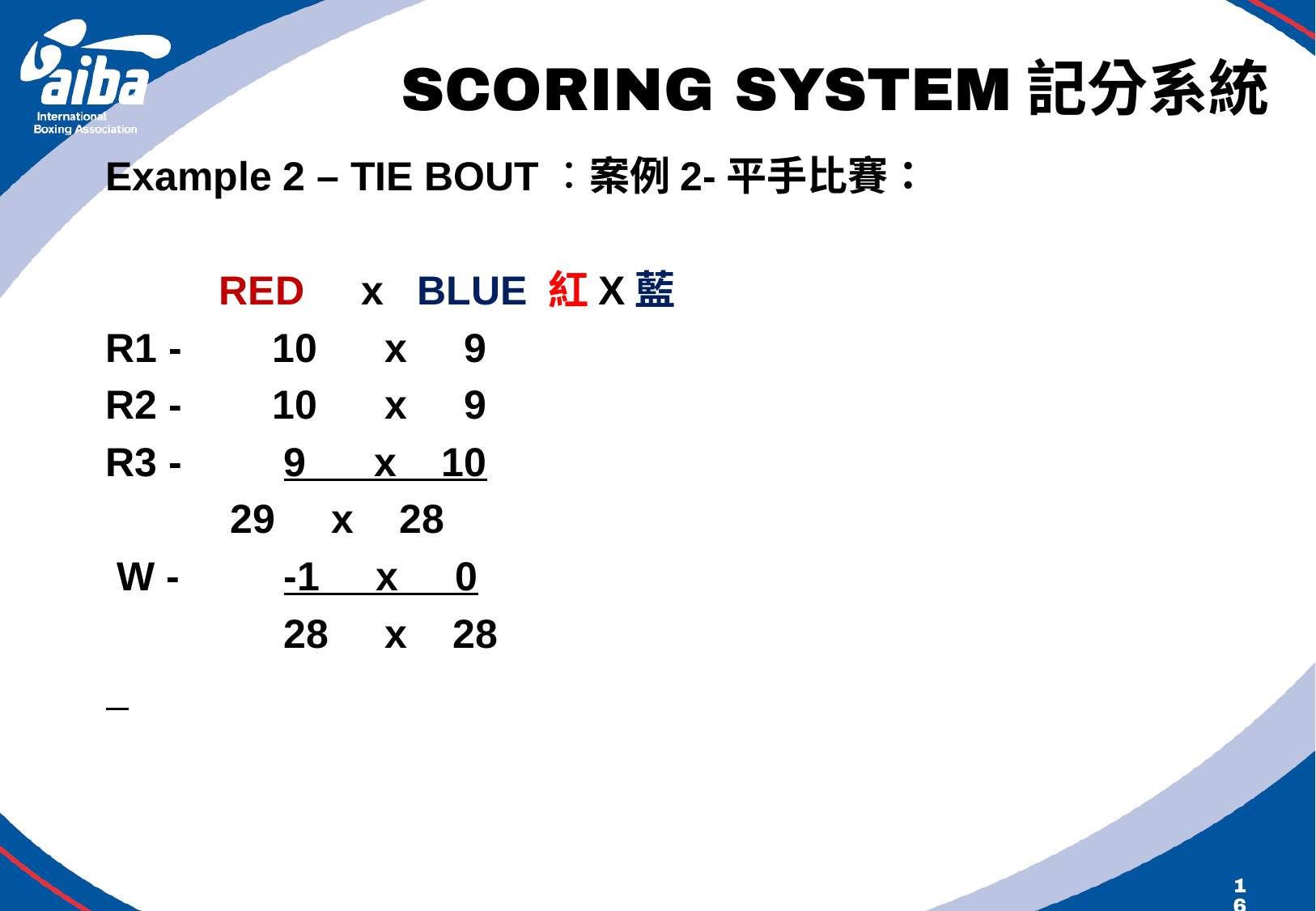

# SCORING SYSTEM記分系統
Example 2 – TIE BOUT：案例2-平手比賽：

	      RED     x   BLUE 紅X藍
R1 - 	10      x     9
R2 - 	10      x     9
R3 - 	 9      x    10
	       29     x    28
 W - 	 -1     x     0
		 28     x    28

169